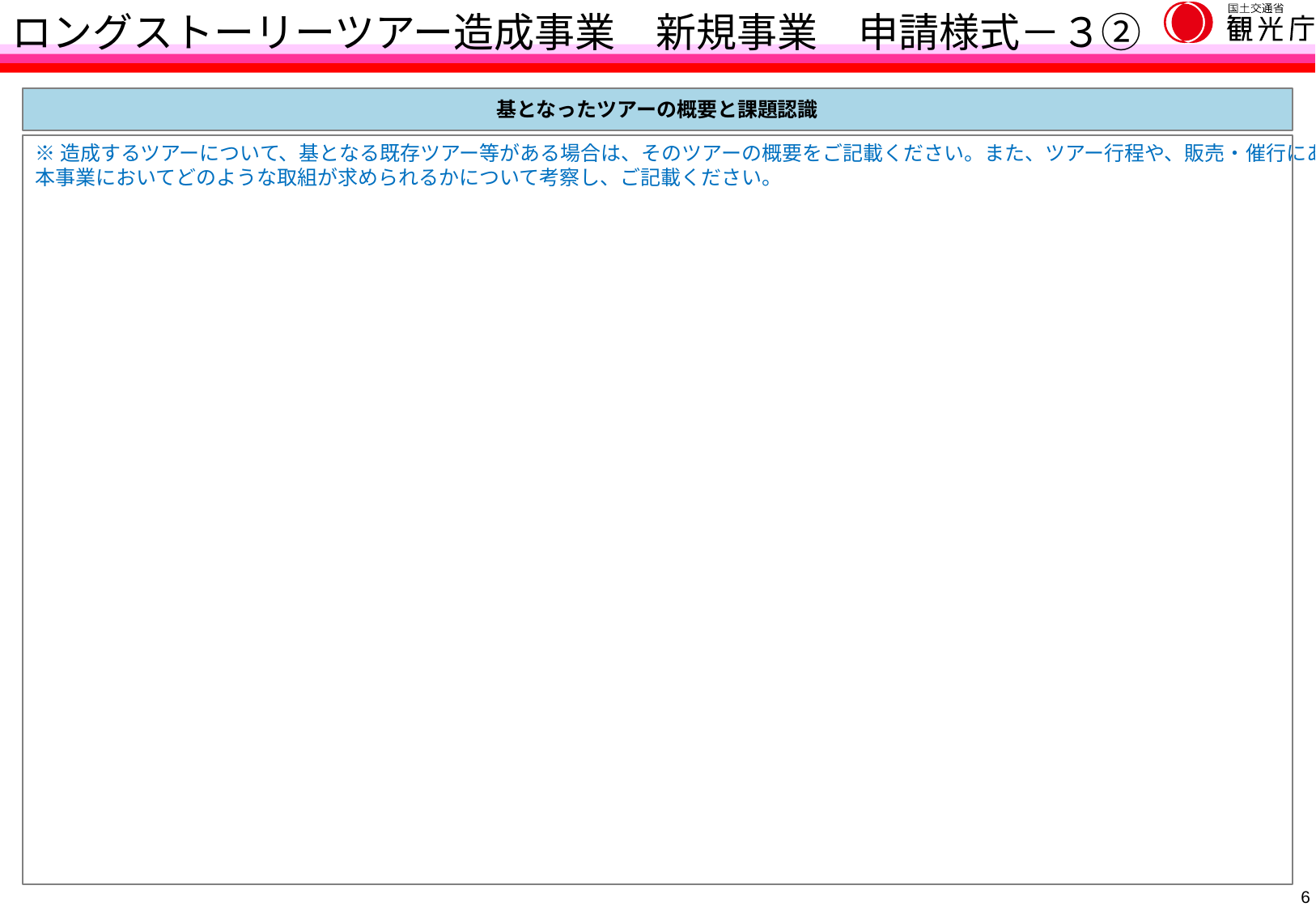

ロングストーリーツアー造成事業　新規事業　申請様式－３②
基となったツアーの概要と課題認識
※造成するツアーについて、基となる既存ツアー等がある場合は、そのツアーの概要をご記載ください。また、ツアー行程や、販売・催行にあたっての課題を抽出し、
本事業においてどのような取組が求められるかについて考察し、ご記載ください。
6